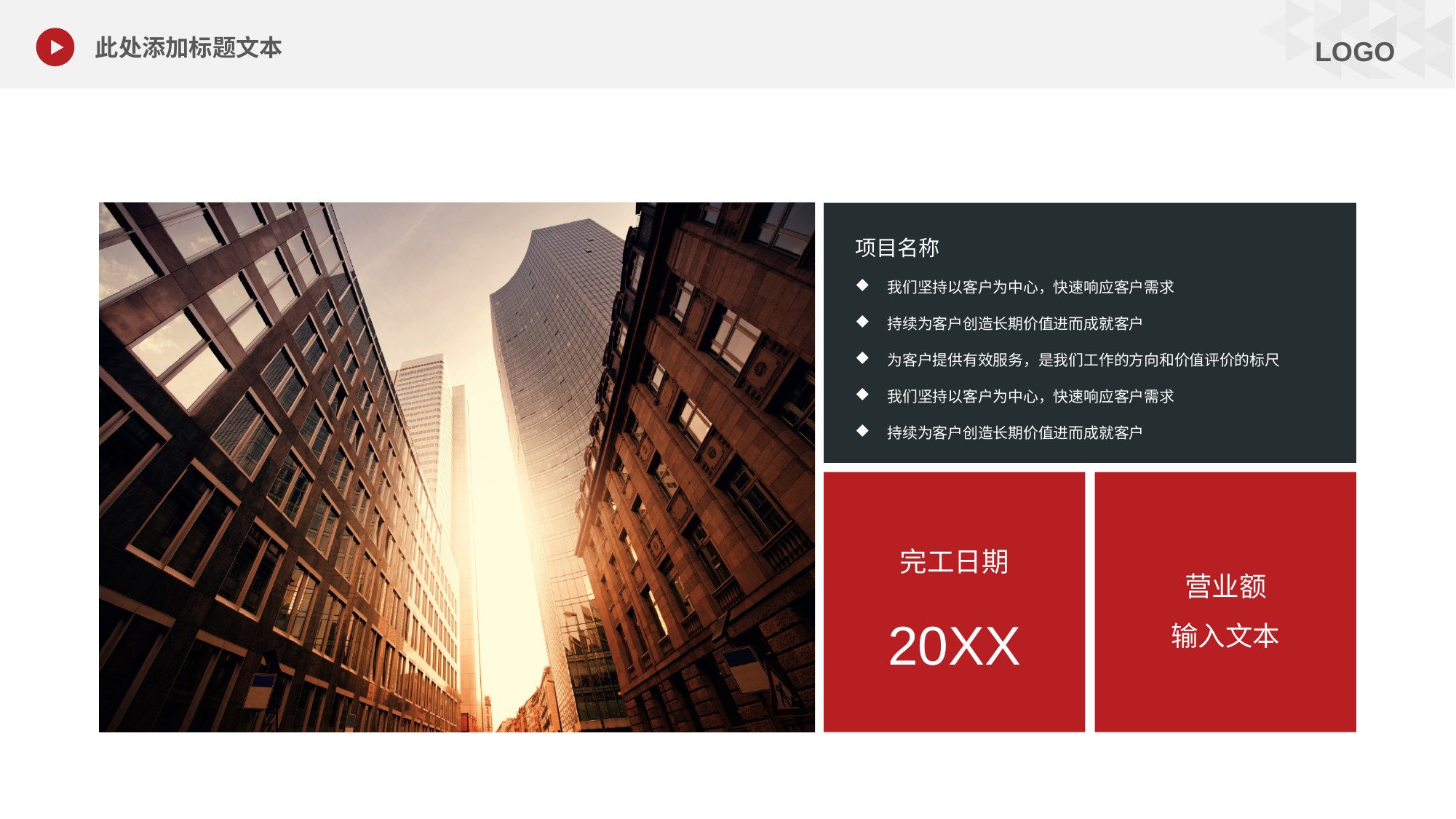

此处添加标题文本

项目名称
我们坚持以客户为中心，快速响应客户需求
持续为客户创造长期价值进而成就客户
为客户提供有效服务，是我们工作的方向和价值评价的标尺
我们坚持以客户为中心，快速响应客户需求
持续为客户创造长期价值进而成就客户
完工日期
20XX
营业额
输入文本